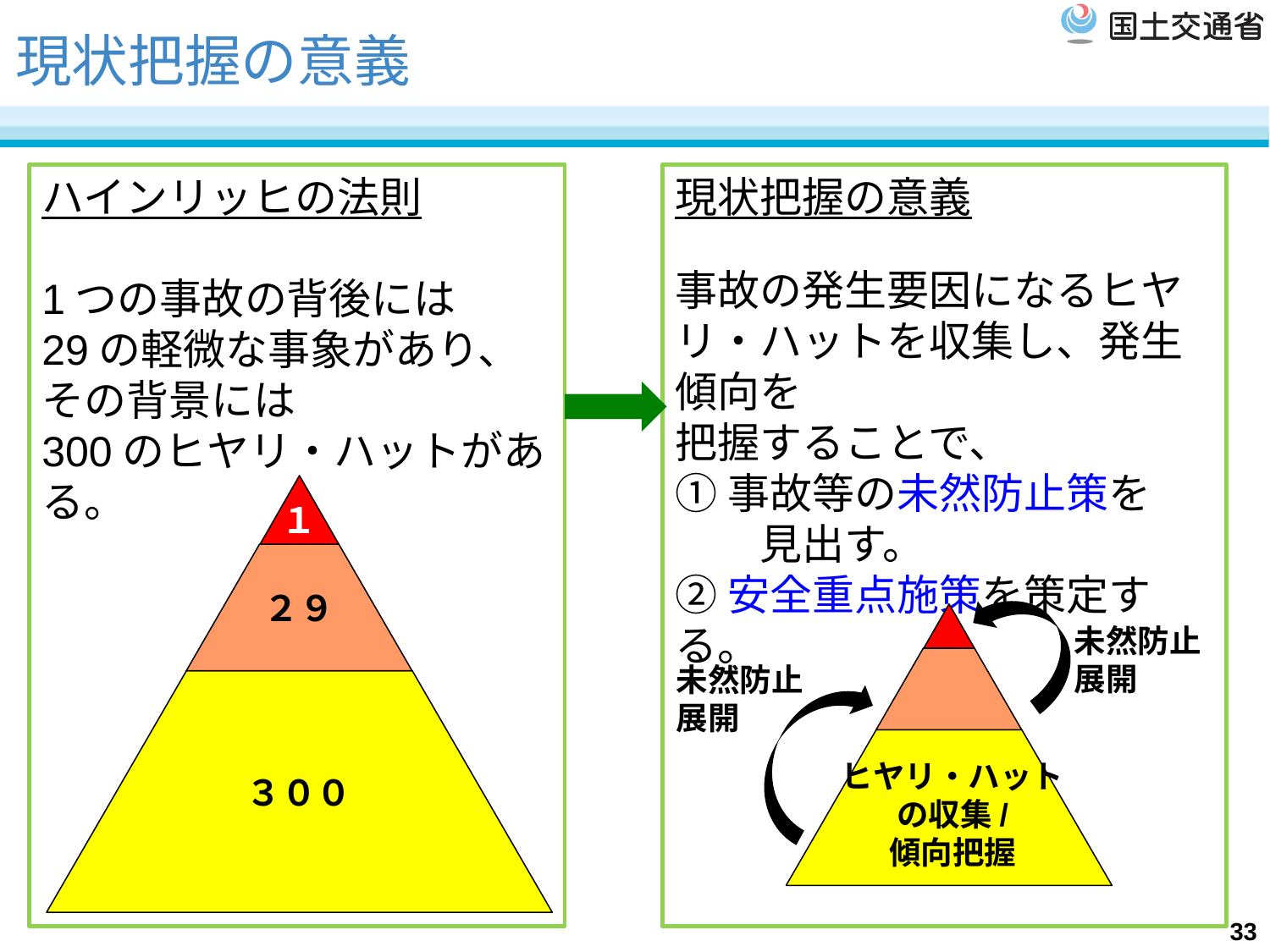

# 現状把握の意義
ハインリッヒの法則

1つの事故の背後には
29の軽微な事象があり、
その背景には
300のヒヤリ・ハットがある。
現状把握の意義

事故の発生要因になるヒヤリ・ハットを収集し、発生傾向を
把握することで、
①事故等の未然防止策を
　　見出す。
②安全重点施策を策定する。

１

２９

未然防止
展開

未然防止
展開

ヒヤリ・ハット
の収集/
傾向把握
３００
33